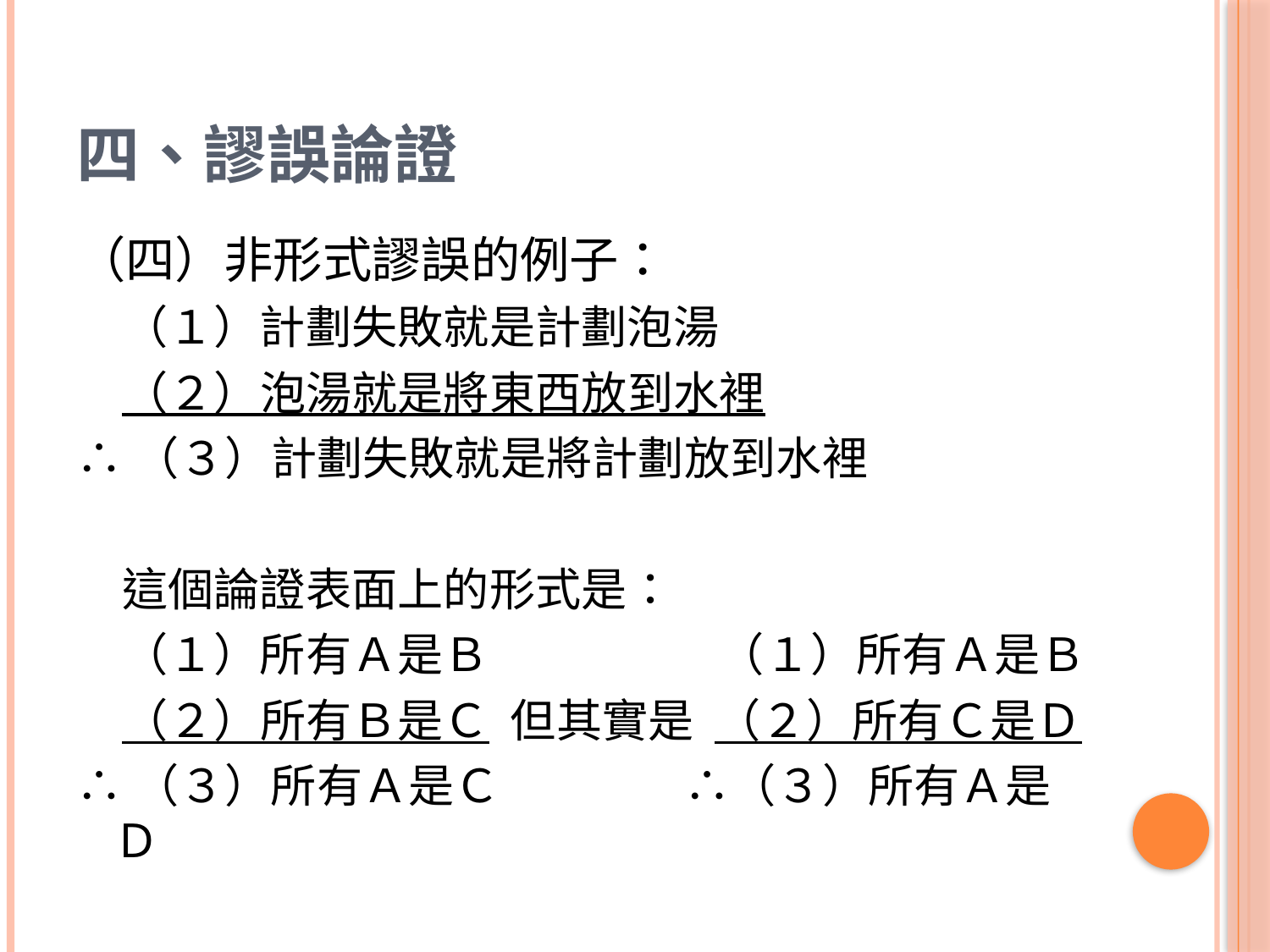

# 四、謬誤論證
（四）非形式謬誤的例子：
　（１）計劃失敗就是計劃泡湯
　（２）泡湯就是將東西放到水裡
∴（３）計劃失敗就是將計劃放到水裡

　這個論證表面上的形式是：
　（１）所有Ａ是Ｂ　　　　　（１）所有Ａ是Ｂ
　（２）所有Ｂ是Ｃ  但其實是  （２）所有Ｃ是Ｄ
∴（３）所有Ａ是Ｃ　　　　∴（３）所有Ａ是Ｄ